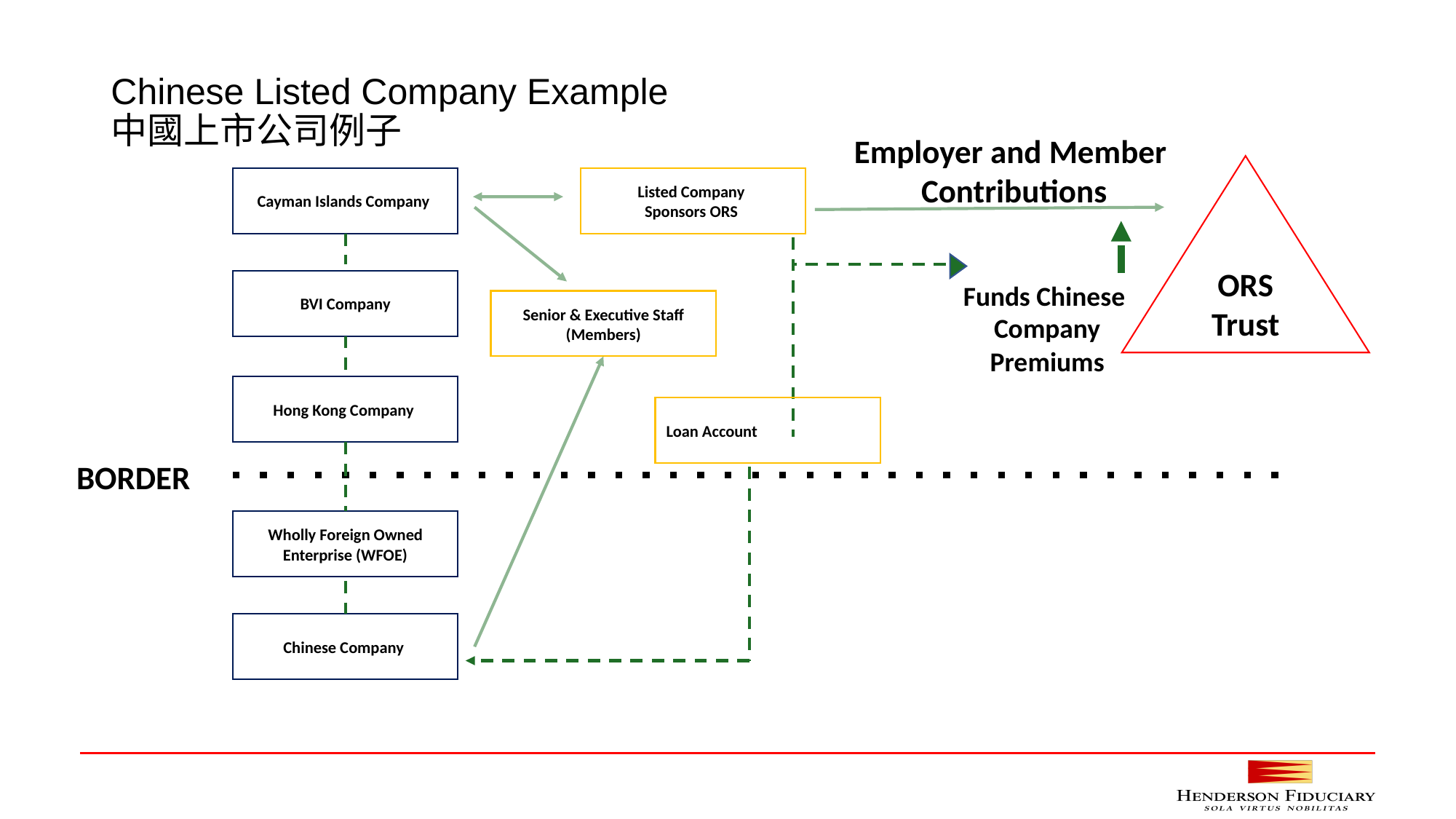

# Chinese Listed Company Example 中國上市公司例子
Employer and Member
Contributions
ORS Trust
Cayman Islands Company
Listed Company
Sponsors ORS

BVI Company
Funds Chinese
Company Premiums
Senior & Executive Staff
(Members)
Hong Kong Company
Loan Account
BORDER
Wholly Foreign Owned Enterprise (WFOE)
Chinese Company